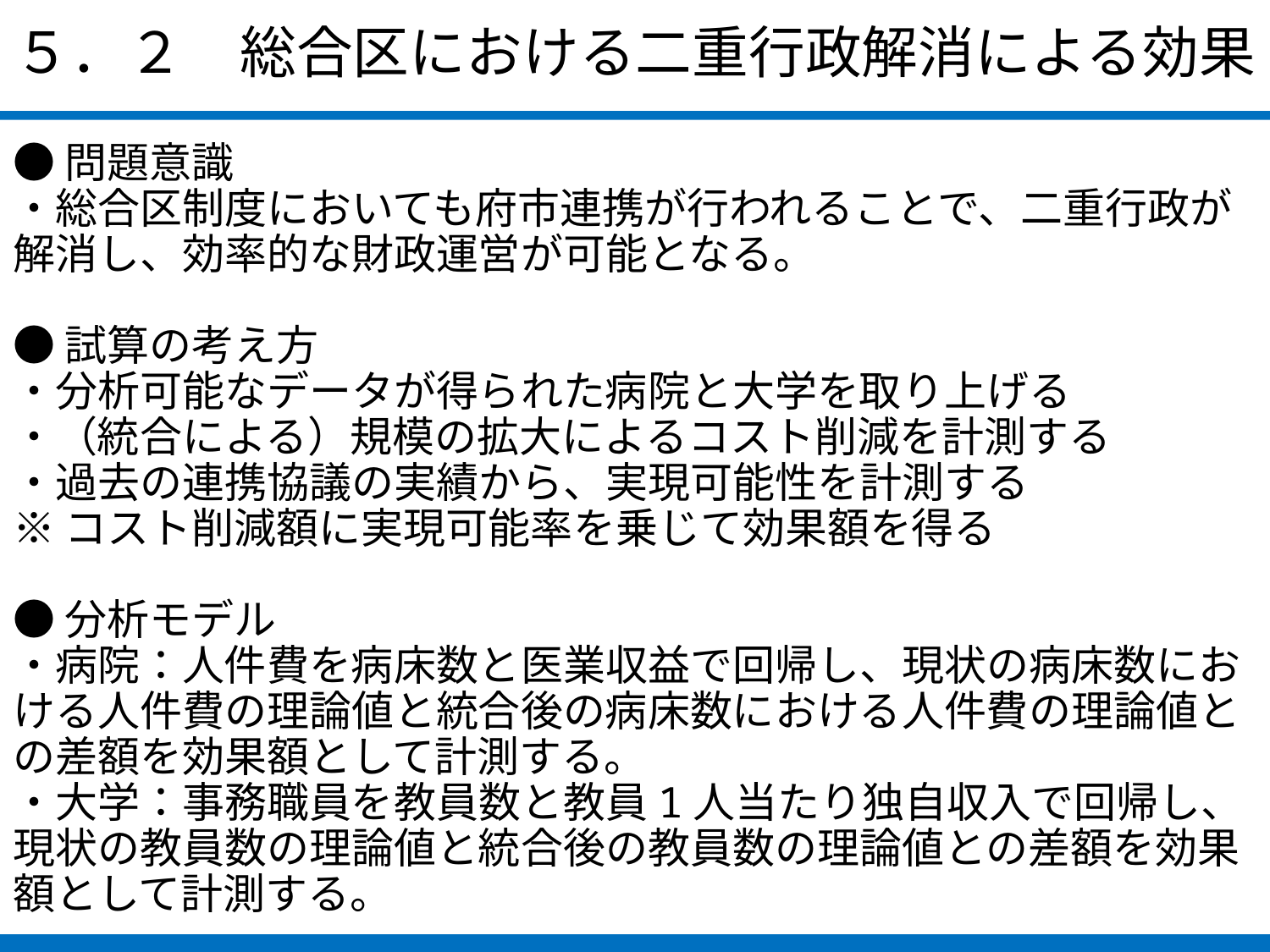

５．２　総合区における二重行政解消による効果

●問題意識
・総合区制度においても府市連携が行われることで、二重行政が解消し、効率的な財政運営が可能となる。

●試算の考え方
・分析可能なデータが得られた病院と大学を取り上げる
・（統合による）規模の拡大によるコスト削減を計測する
・過去の連携協議の実績から、実現可能性を計測する
※コスト削減額に実現可能率を乗じて効果額を得る

●分析モデル
・病院：人件費を病床数と医業収益で回帰し、現状の病床数における人件費の理論値と統合後の病床数における人件費の理論値との差額を効果額として計測する。
・大学：事務職員を教員数と教員1人当たり独自収入で回帰し、現状の教員数の理論値と統合後の教員数の理論値との差額を効果額として計測する。